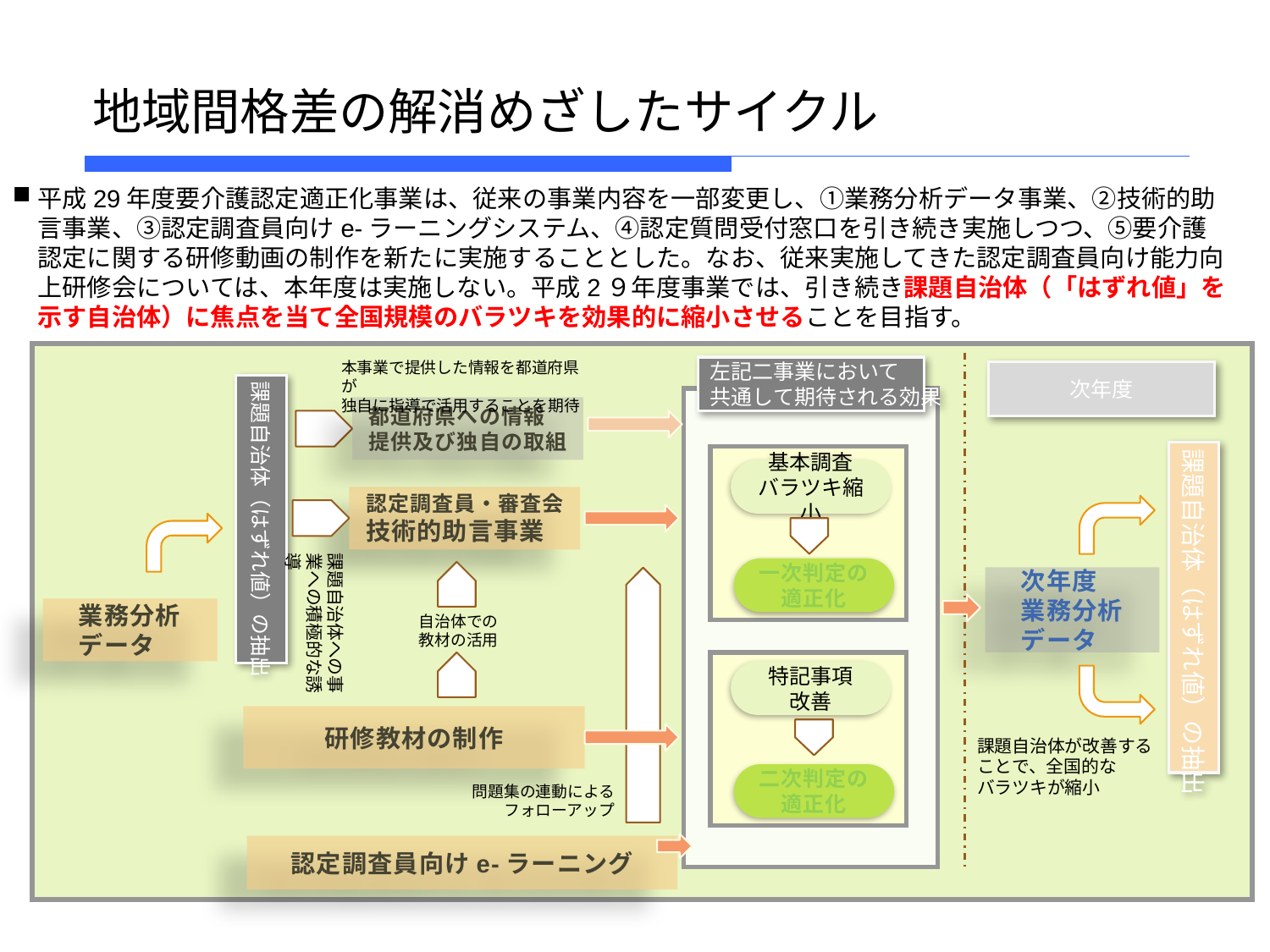

# 地域間格差の解消めざしたサイクル
平成29年度要介護認定適正化事業は、従来の事業内容を一部変更し、①業務分析データ事業、②技術的助言事業、③認定調査員向けe-ラーニングシステム、④認定質問受付窓口を引き続き実施しつつ、⑤要介護認定に関する研修動画の制作を新たに実施することとした。なお、従来実施してきた認定調査員向け能力向上研修会については、本年度は実施しない。平成2９年度事業では、引き続き課題自治体（「はずれ値」を示す自治体）に焦点を当て全国規模のバラツキを効果的に縮小させることを目指す。

本事業で提供した情報を都道府県が
独自に指導で活用することを期待
左記二事業において
共通して期待される効果
次年度
課題自治体（はずれ値）の抽出

都道府県への情報
提供及び独自の取組

課題自治体（はずれ値）の抽出

基本調査
バラツキ縮小
認定調査員・審査会
技術的助言事業

課題自治体への事業への積極的な誘導
一次判定の
適正化

次年度
業務分析
データ

業務分析
データ
自治体での
教材の活用

特記事項
改善

研修教材の制作

課題自治体が改善する
ことで、全国的な
バラツキが縮小
二次判定の
適正化
問題集の連動による
フォローアップ
認定調査員向けe-ラーニング